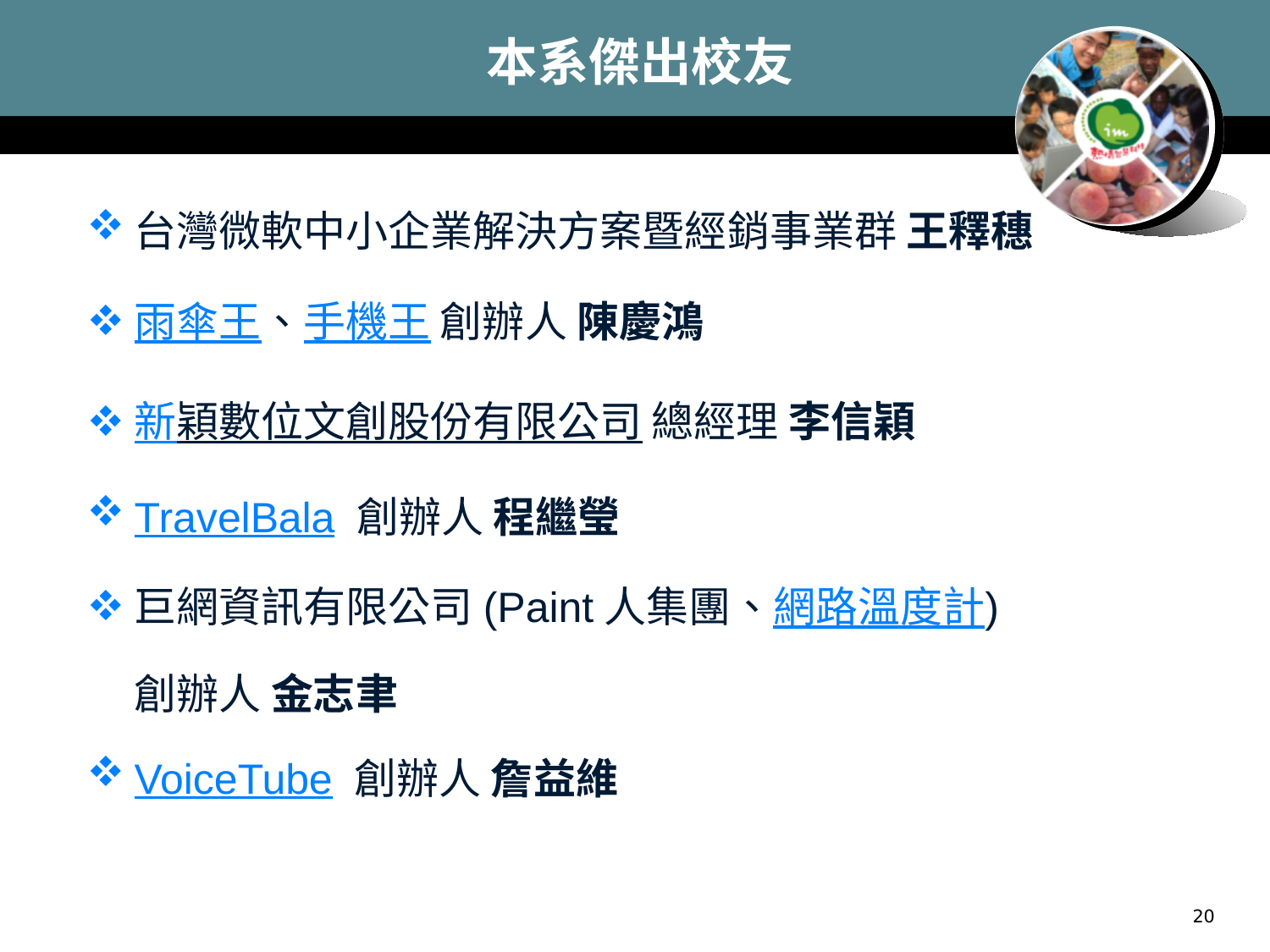

# 本系傑出校友
台灣微軟中小企業解決方案暨經銷事業群 王釋穗
雨傘王、手機王 創辦人 陳慶鴻
新穎數位文創股份有限公司 總經理 李信穎
TravelBala 創辦人 程繼瑩
巨網資訊有限公司(Paint人集團、網路溫度計)
創辦人 金志聿
VoiceTube 創辦人 詹益維
20